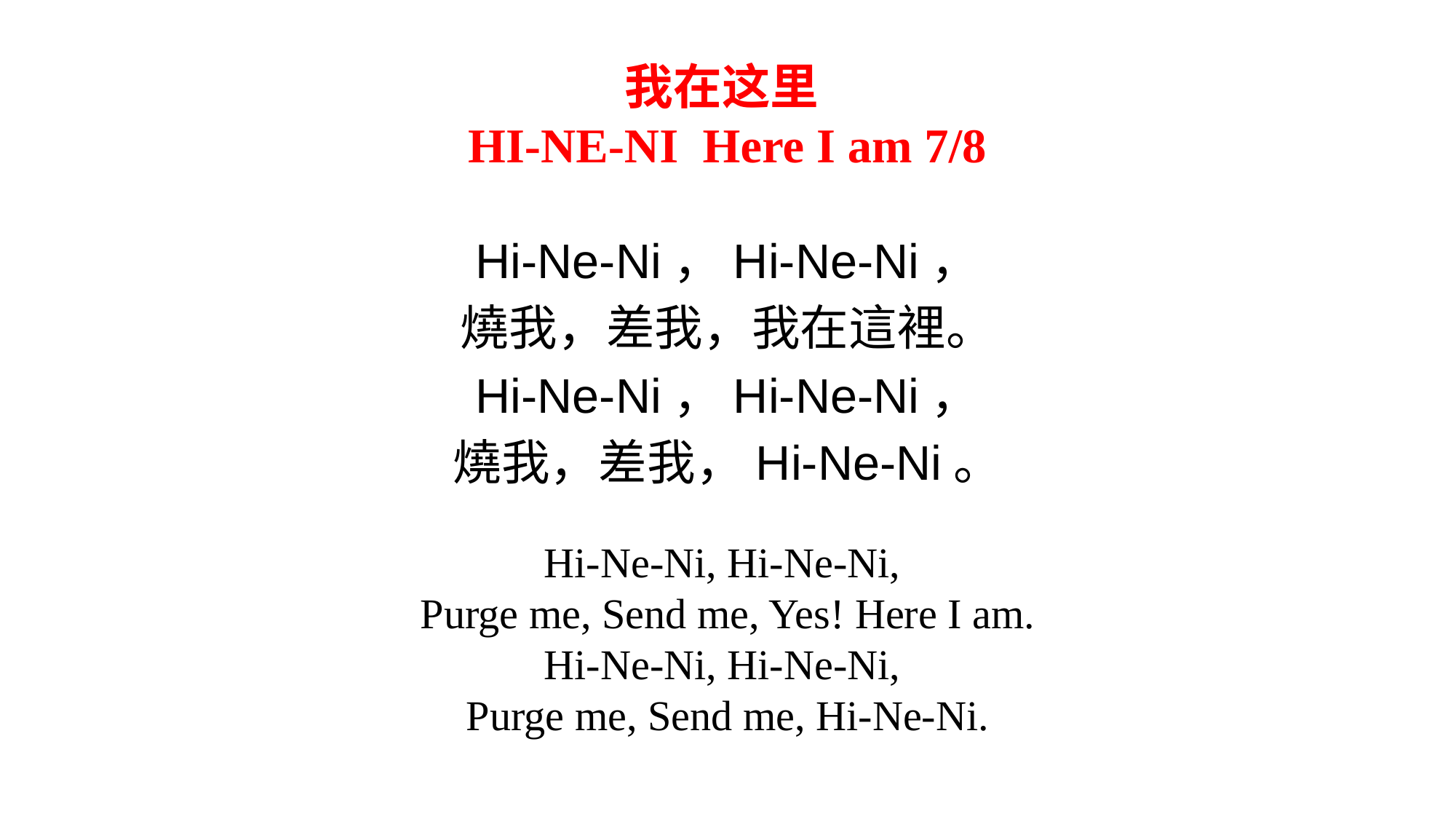

我在这里
HI-NE-NI  Here I am 7/8
Hi-Ne-Ni，Hi-Ne-Ni，
燒我，差我，我在這裡。
Hi-Ne-Ni，Hi-Ne-Ni，
燒我，差我，Hi-Ne-Ni。

Hi-Ne-Ni, Hi-Ne-Ni,
Purge me, Send me, Yes! Here I am.
Hi-Ne-Ni, Hi-Ne-Ni,
Purge me, Send me, Hi-Ne-Ni.